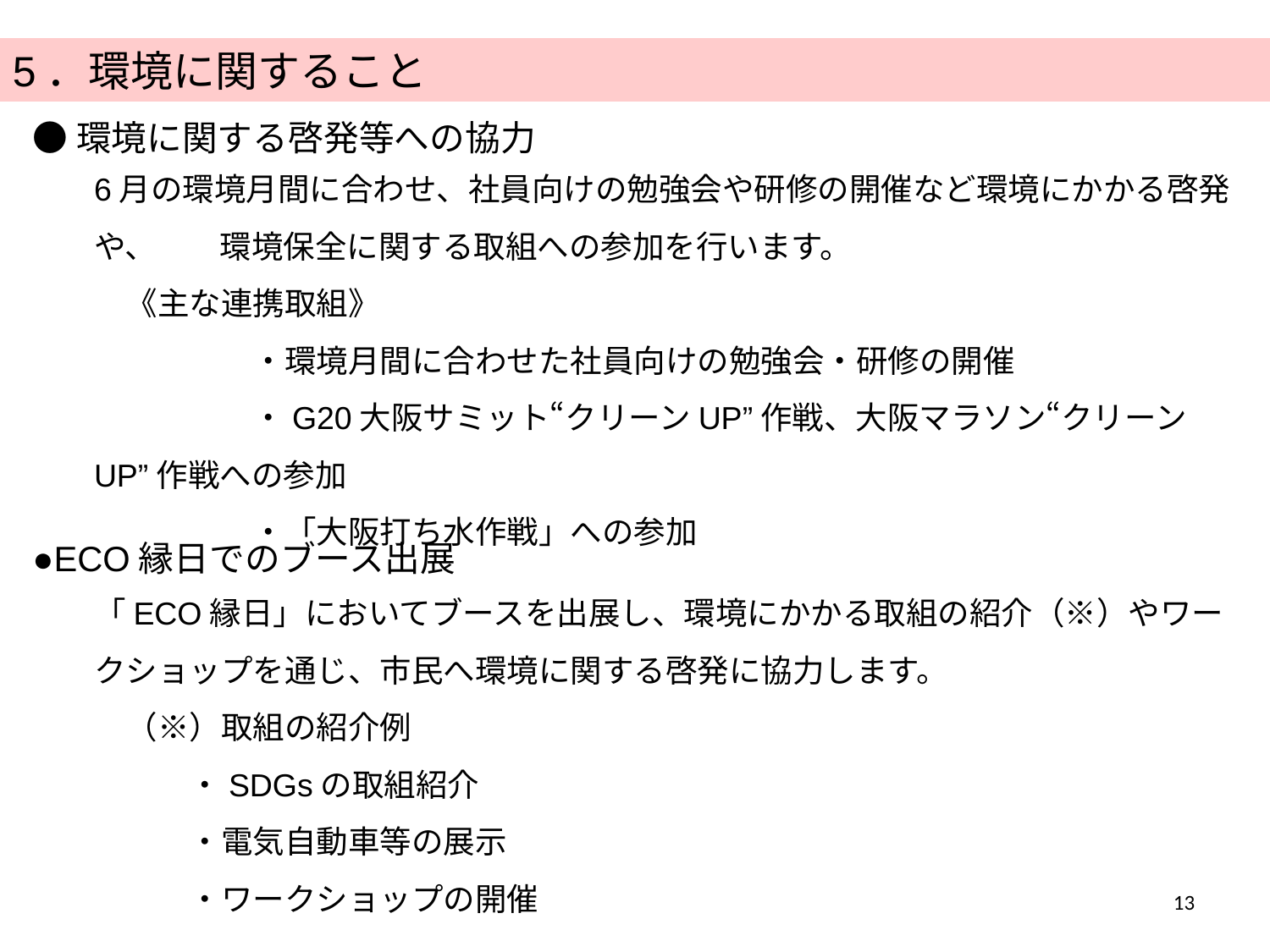

5．環境に関すること
●環境に関する啓発等への協力
6月の環境月間に合わせ、社員向けの勉強会や研修の開催など環境にかかる啓発や、　　環境保全に関する取組への参加を行います。
　《主な連携取組》
　　　　　・環境月間に合わせた社員向けの勉強会・研修の開催
　　　　　・G20大阪サミット“クリーンUP”作戦、大阪マラソン“クリーンUP”作戦への参加
　　　　　・「大阪打ち水作戦」への参加
●ECO縁日でのブース出展
「ECO縁日」においてブースを出展し、環境にかかる取組の紹介（※）やワークショップを通じ、市民へ環境に関する啓発に協力します。
　（※）取組の紹介例
　　　・SDGsの取組紹介
　　　・電気自動車等の展示
　　　・ワークショップの開催
13